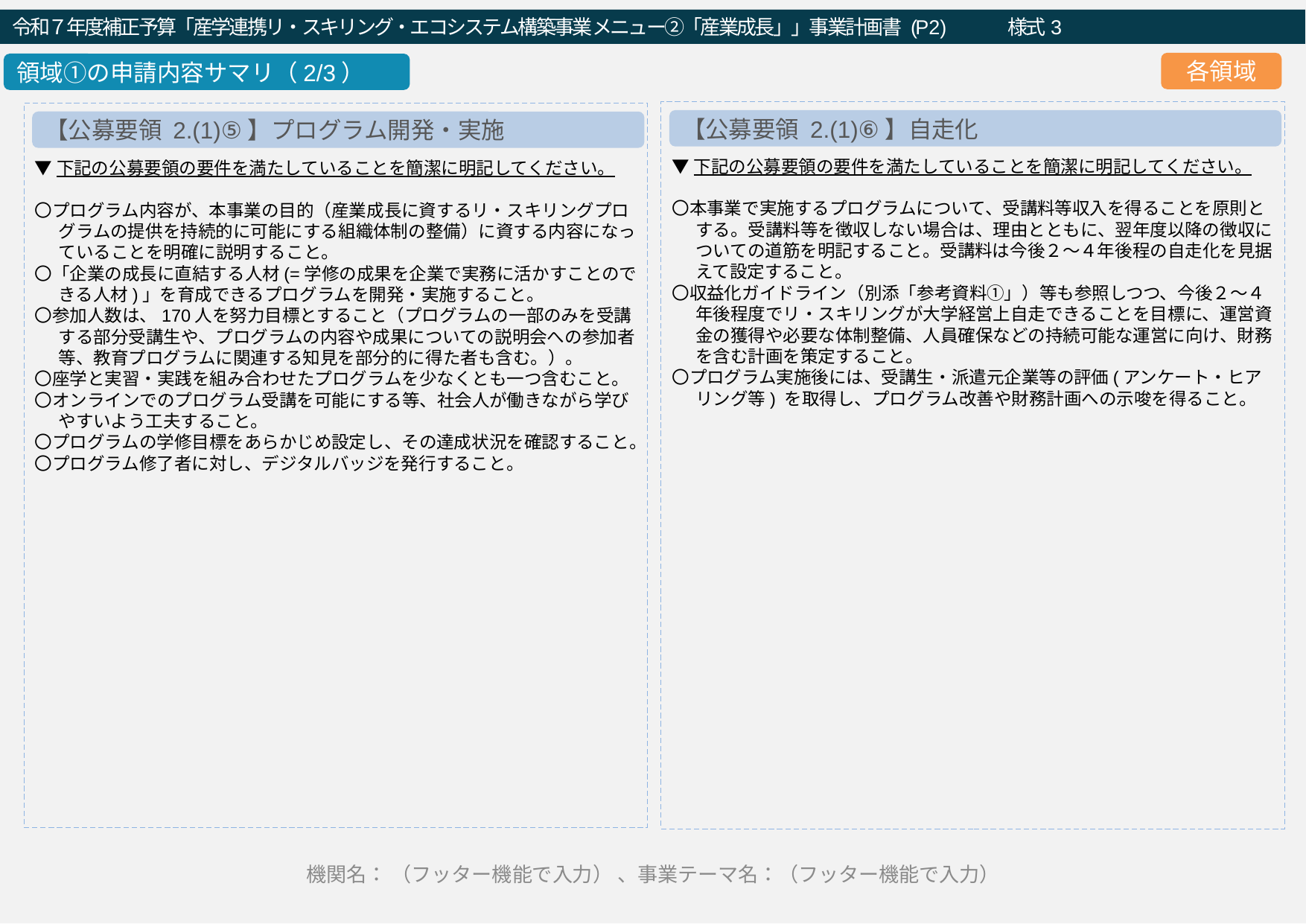

令和７年度補正予算「産学連携リ・スキリング・エコシステム構築事業メニュー②「産業成長」」事業計画書 (P2)　　　様式3
令和２年度「就職・転職支援のための大学リカレント教育推進事業（就職・転職支援のためのリカレント教育プログラムの開発・実施）」企画提案書（a：求職支援）(P2)
各領域
領域①の申請内容サマリ（2/3）

▼下記の公募要領の要件を満たしていることを簡潔に明記してください。

〇本事業で実施するプログラムについて、受講料等収入を得ることを原則とする。受講料等を徴収しない場合は、理由とともに、翌年度以降の徴収についての道筋を明記すること。受講料は今後２～４年後程の自走化を見据えて設定すること。
〇収益化ガイドライン（別添「参考資料①」）等も参照しつつ、今後２～４年後程度でリ・スキリングが大学経営上自走できることを目標に、運営資金の獲得や必要な体制整備、人員確保などの持続可能な運営に向け、財務を含む計画を策定すること。
〇プログラム実施後には、受講生・派遣元企業等の評価(アンケート・ヒアリング等) を取得し、プログラム改善や財務計画への示唆を得ること。

▼下記の公募要領の要件を満たしていることを簡潔に明記してください。

〇プログラム内容が、本事業の目的（産業成長に資するリ・スキリングプログラムの提供を持続的に可能にする組織体制の整備）に資する内容になっていることを明確に説明すること。
〇「企業の成長に直結する人材(=学修の成果を企業で実務に活かすことのできる人材)」を育成できるプログラムを開発・実施すること。
〇参加人数は、170人を努力目標とすること（プログラムの一部のみを受講する部分受講生や、プログラムの内容や成果についての説明会への参加者等、教育プログラムに関連する知見を部分的に得た者も含む。）。
〇座学と実習・実践を組み合わせたプログラムを少なくとも一つ含むこと。
〇オンラインでのプログラム受講を可能にする等、社会人が働きながら学びやすいよう工夫すること。
〇プログラムの学修目標をあらかじめ設定し、その達成状況を確認すること。
〇プログラム修了者に対し、デジタルバッジを発行すること。
【公募要領 2.(1)⑥】自走化
【公募要領 2.(1)⑤】プログラム開発・実施
←フッターを以後のページ全てに必ず記入
機関名： （フッター機能で入力） 、事業テーマ名：（フッター機能で入力）